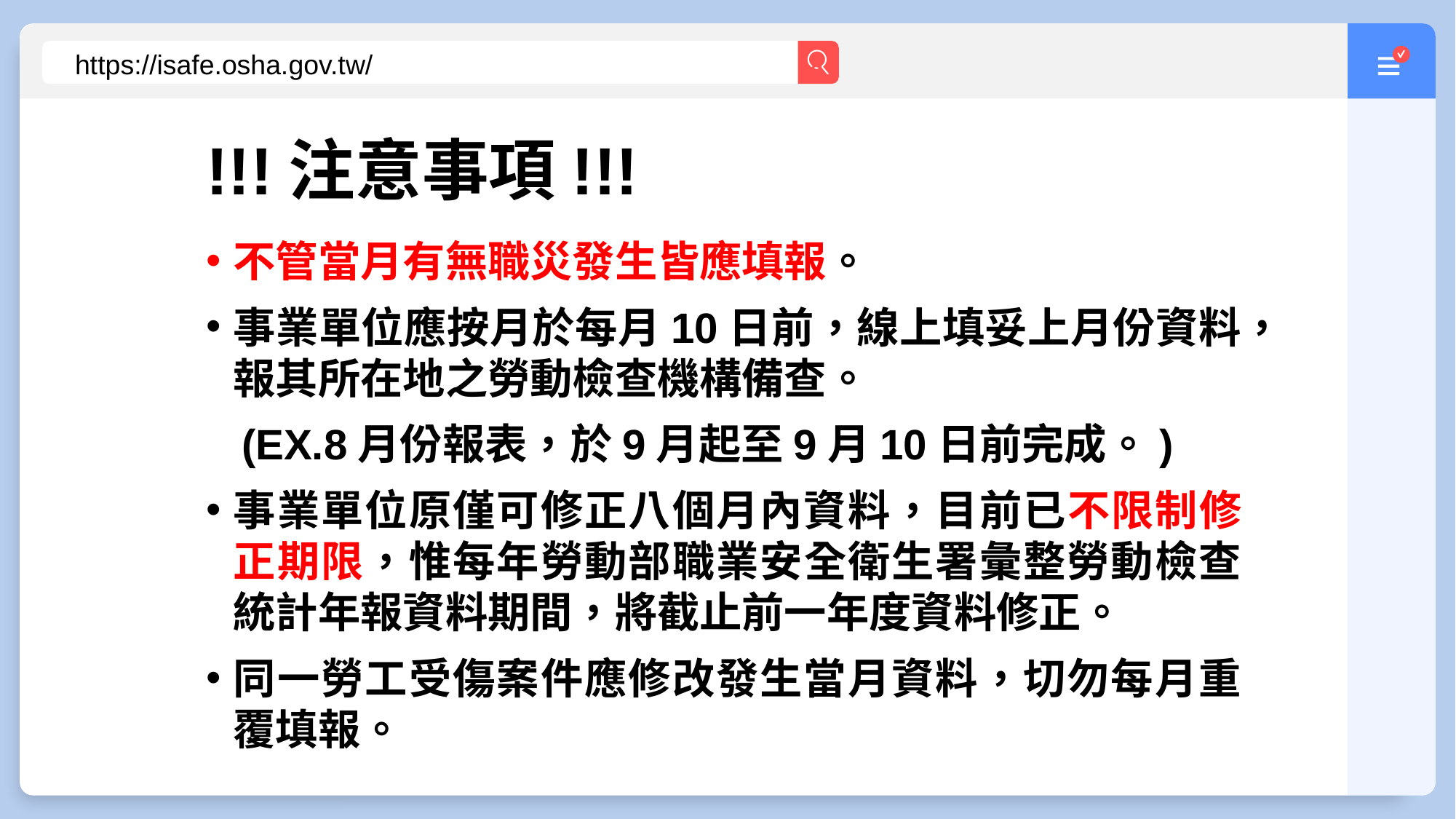

https://isafe.osha.gov.tw/
!!!注意事項!!!
不管當月有無職災發生皆應填報。
事業單位應按月於每月10日前，線上填妥上月份資料，報其所在地之勞動檢查機構備查。
   (EX.8月份報表，於9月起至9月10日前完成。)
事業單位原僅可修正八個月內資料，目前已不限制修正期限，惟每年勞動部職業安全衛生署彙整勞動檢查統計年報資料期間，將截止前一年度資料修正。
同一勞工受傷案件應修改發生當月資料，切勿每月重覆填報。